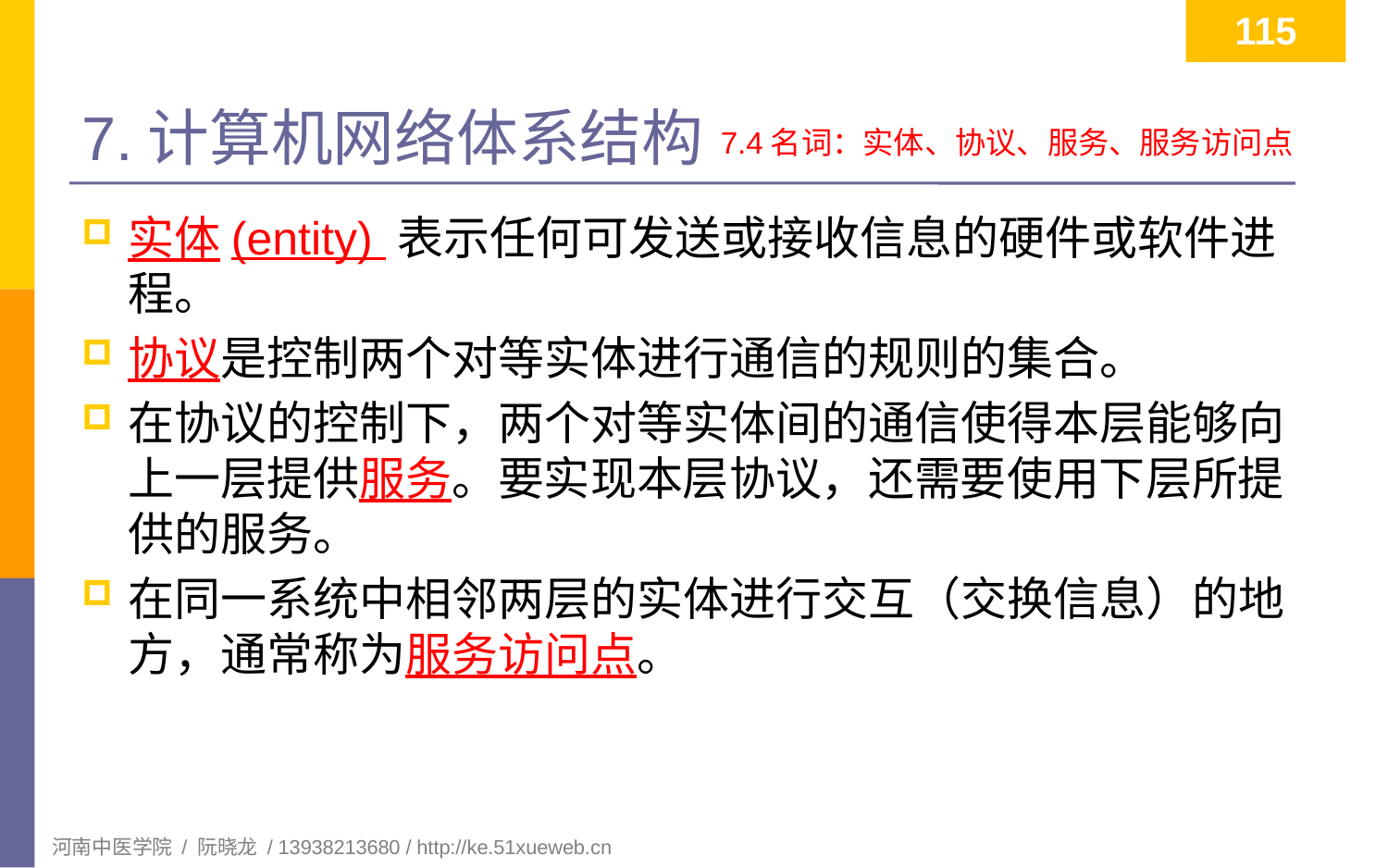

115

# 7.计算机网络体系结构
7.4名词：实体、协议、服务、服务访问点
实体(entity) 表示任何可发送或接收信息的硬件或软件进程。
协议是控制两个对等实体进行通信的规则的集合。
在协议的控制下，两个对等实体间的通信使得本层能够向上一层提供服务。要实现本层协议，还需要使用下层所提供的服务。
在同一系统中相邻两层的实体进行交互（交换信息）的地方，通常称为服务访问点。